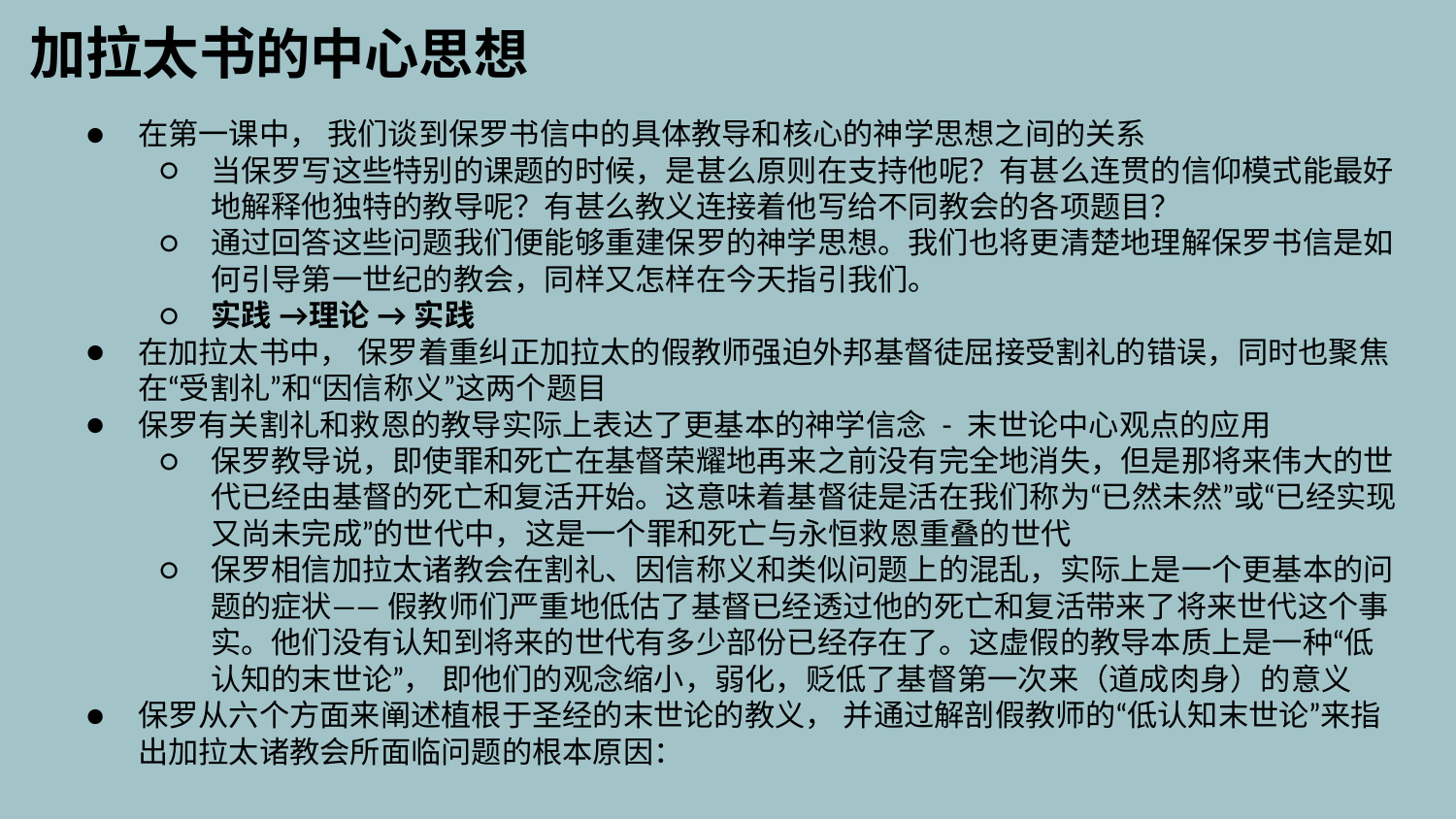

加拉太书的中心思想
在第一课中， 我们谈到保罗书信中的具体教导和核心的神学思想之间的关系
当保罗写这些特别的课题的时候，是甚么原则在支持他呢？有甚么连贯的信仰模式能最好地解释他独特的教导呢？有甚么教义连接着他写给不同教会的各项题目？
通过回答这些问题我们便能够重建保罗的神学思想。我们也将更清楚地理解保罗书信是如何引导第一世纪的教会，同样又怎样在今天指引我们。
实践 →理论 → 实践
在加拉太书中， 保罗着重纠正加拉太的假教师强迫外邦基督徒屈接受割礼的错误，同时也聚焦在“受割礼”和“因信称义”这两个题目
保罗有关割礼和救恩的教导实际上表达了更基本的神学信念 - 末世论中心观点的应用
保罗教导说，即使罪和死亡在基督荣耀地再来之前没有完全地消失，但是那将来伟大的世代已经由基督的死亡和复活开始。这意味着基督徒是活在我们称为“已然未然”或“已经实现又尚未完成”的世代中，这是一个罪和死亡与永恒救恩重叠的世代
保罗相信加拉太诸教会在割礼、因信称义和类似问题上的混乱，实际上是一个更基本的问题的症状—— 假教师们严重地低估了基督已经透过他的死亡和复活带来了将来世代这个事实。他们没有认知到将来的世代有多少部份已经存在了。这虚假的教导本质上是一种“低认知的末世论”， 即他们的观念缩小，弱化，贬低了基督第一次来（道成肉身）的意义
保罗从六个方面来阐述植根于圣经的末世论的教义， 并通过解剖​​假教师的“低认知末世论”​​来指出加拉太诸教会所面临问题的根本原因：